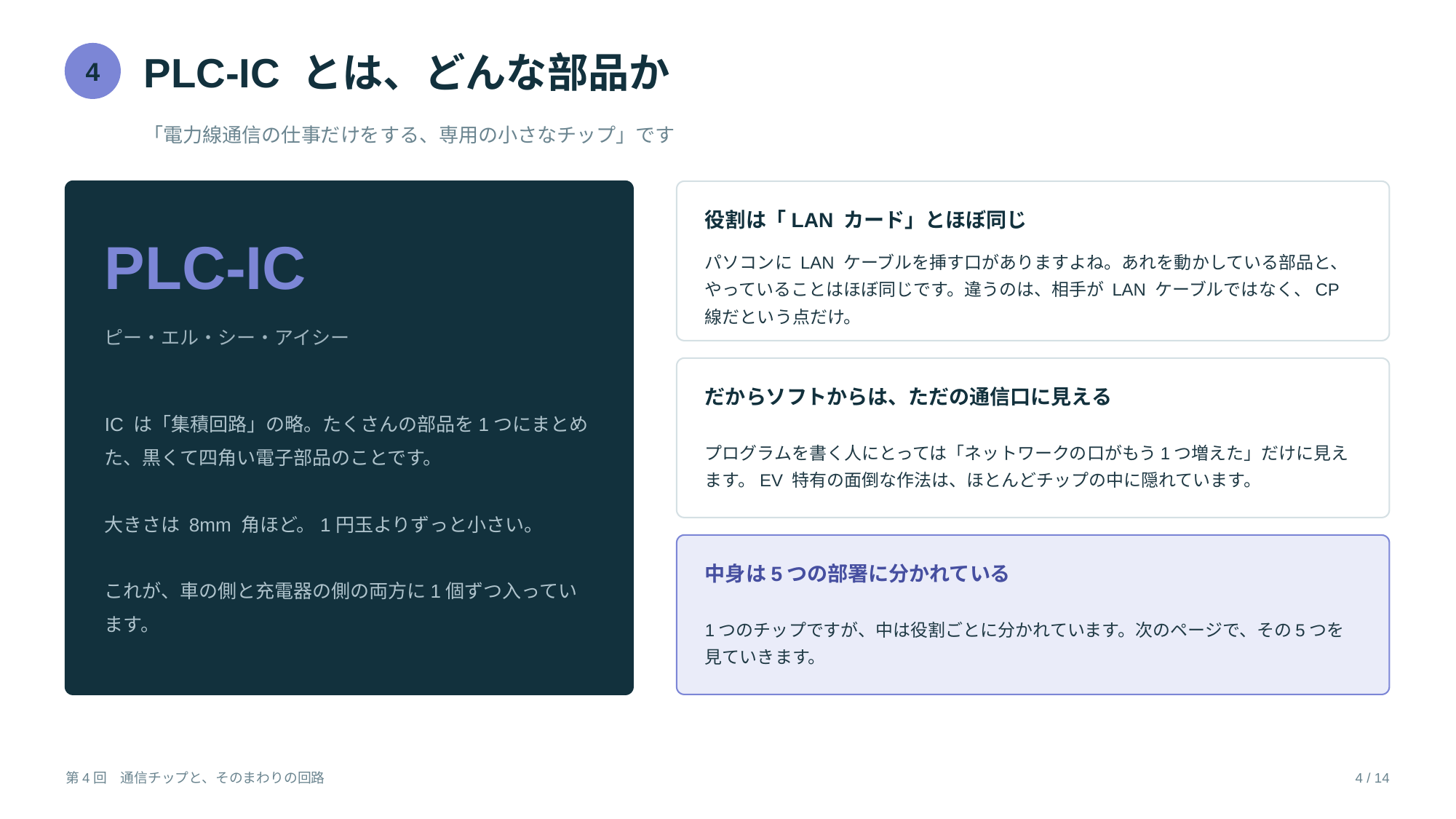

PLC-IC とは、どんな部品か

4
「電力線通信の仕事だけをする、専用の小さなチップ」です

役割は「LAN カード」とほぼ同じ
PLC-IC
パソコンに LAN ケーブルを挿す口がありますよね。あれを動かしている部品と、やっていることはほぼ同じです。違うのは、相手が LAN ケーブルではなく、CP 線だという点だけ。
ピー・エル・シー・アイシー

だからソフトからは、ただの通信口に見える
IC は「集積回路」の略。たくさんの部品を1つにまとめた、黒くて四角い電子部品のことです。

大きさは 8mm 角ほど。1円玉よりずっと小さい。

これが、車の側と充電器の側の両方に1個ずつ入っています。
プログラムを書く人にとっては「ネットワークの口がもう1つ増えた」だけに見えます。EV 特有の面倒な作法は、ほとんどチップの中に隠れています。

中身は5つの部署に分かれている
1つのチップですが、中は役割ごとに分かれています。次のページで、その5つを見ていきます。
第4回　通信チップと、そのまわりの回路
4 / 14